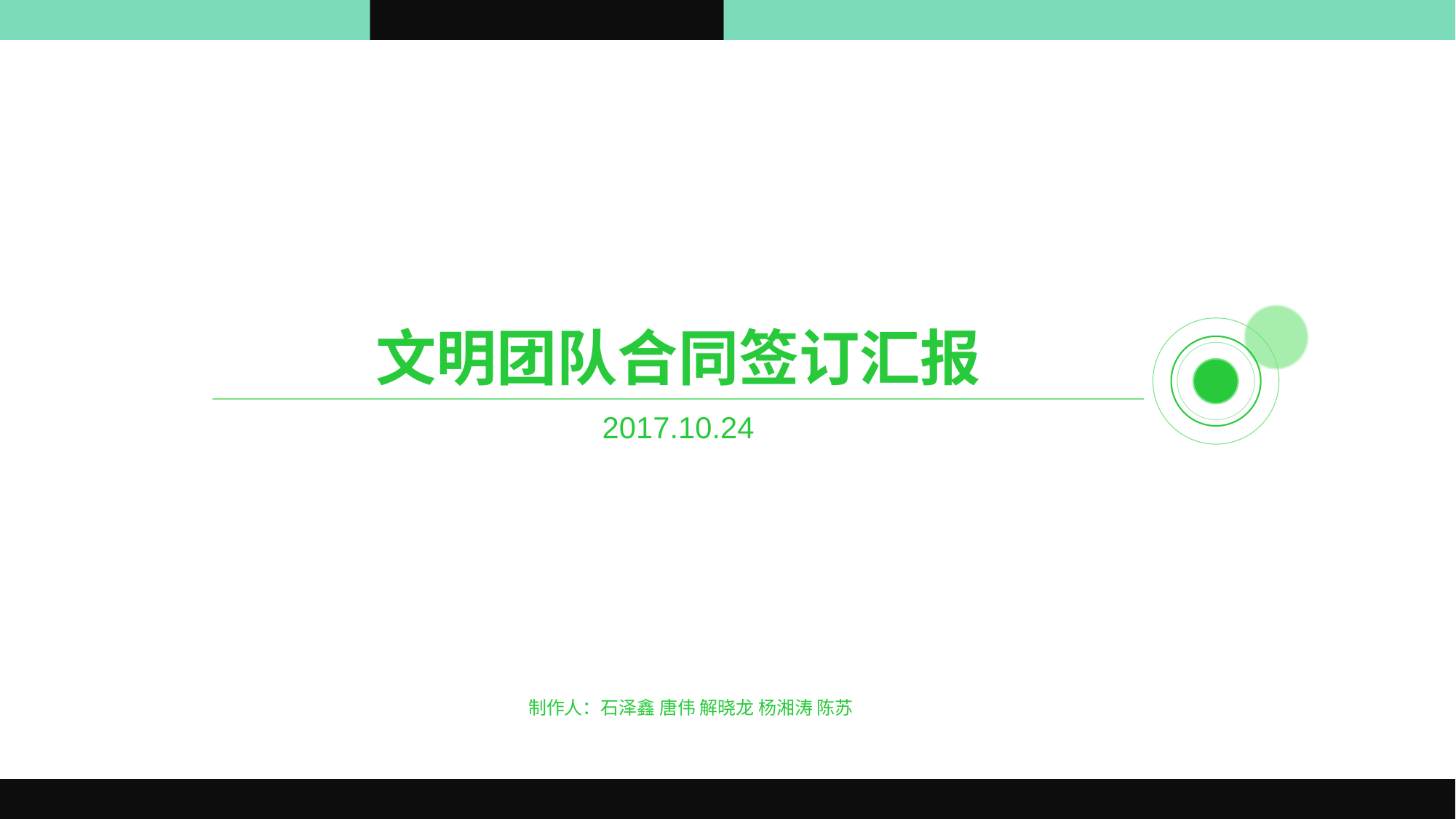

# 文明团队合同签订汇报
2017.10.24
制作人：石泽鑫 唐伟 解晓龙 杨湘涛 陈苏